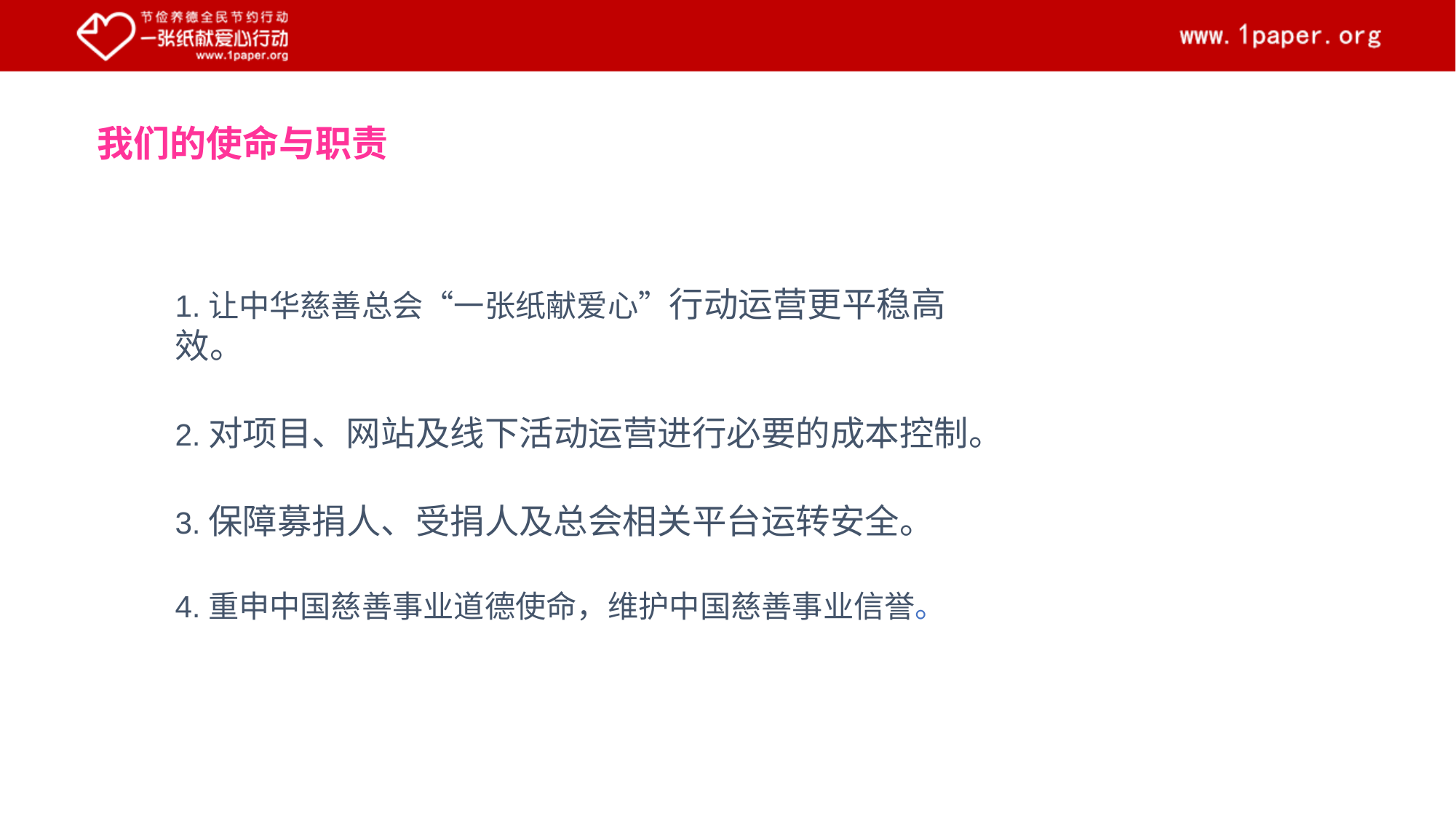

我们的使命与职责
1.让中华慈善总会“一张纸献爱心”行动运营更平稳高效。

2.对项目、网站及线下活动运营进行必要的成本控制。

3.保障募捐人、受捐人及总会相关平台运转安全。

4.重申中国慈善事业道德使命，维护中国慈善事业信誉。